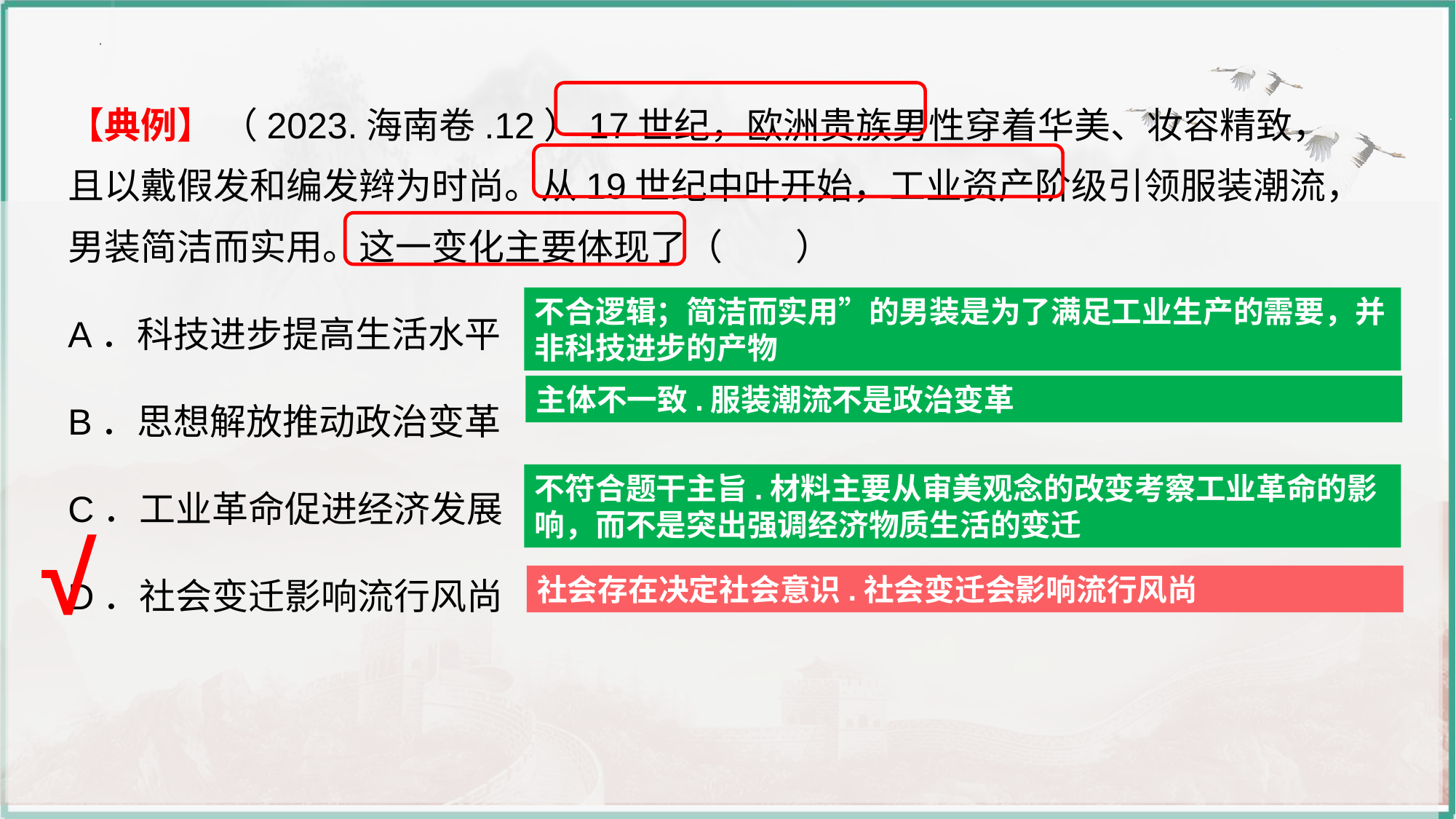

【典例】 （2023.海南卷.12）17世纪，欧洲贵族男性穿着华美、妆容精致，且以戴假发和编发辫为时尚。从19世纪中叶开始，工业资产阶级引领服装潮流，男装简洁而实用。这一变化主要体现了（　　）
A．科技进步提高生活水平
B．思想解放推动政治变革
C．工业革命促进经济发展
D．社会变迁影响流行风尚

不合逻辑；简洁而实用”的男装是为了满足工业生产的需要，并非科技进步的产物
主体不一致.服装潮流不是政治变革
不符合题干主旨.材料主要从审美观念的改变考察工业革命的影响，而不是突出强调经济物质生活的变迁
√
社会存在决定社会意识.社会变迁会影响流行风尚